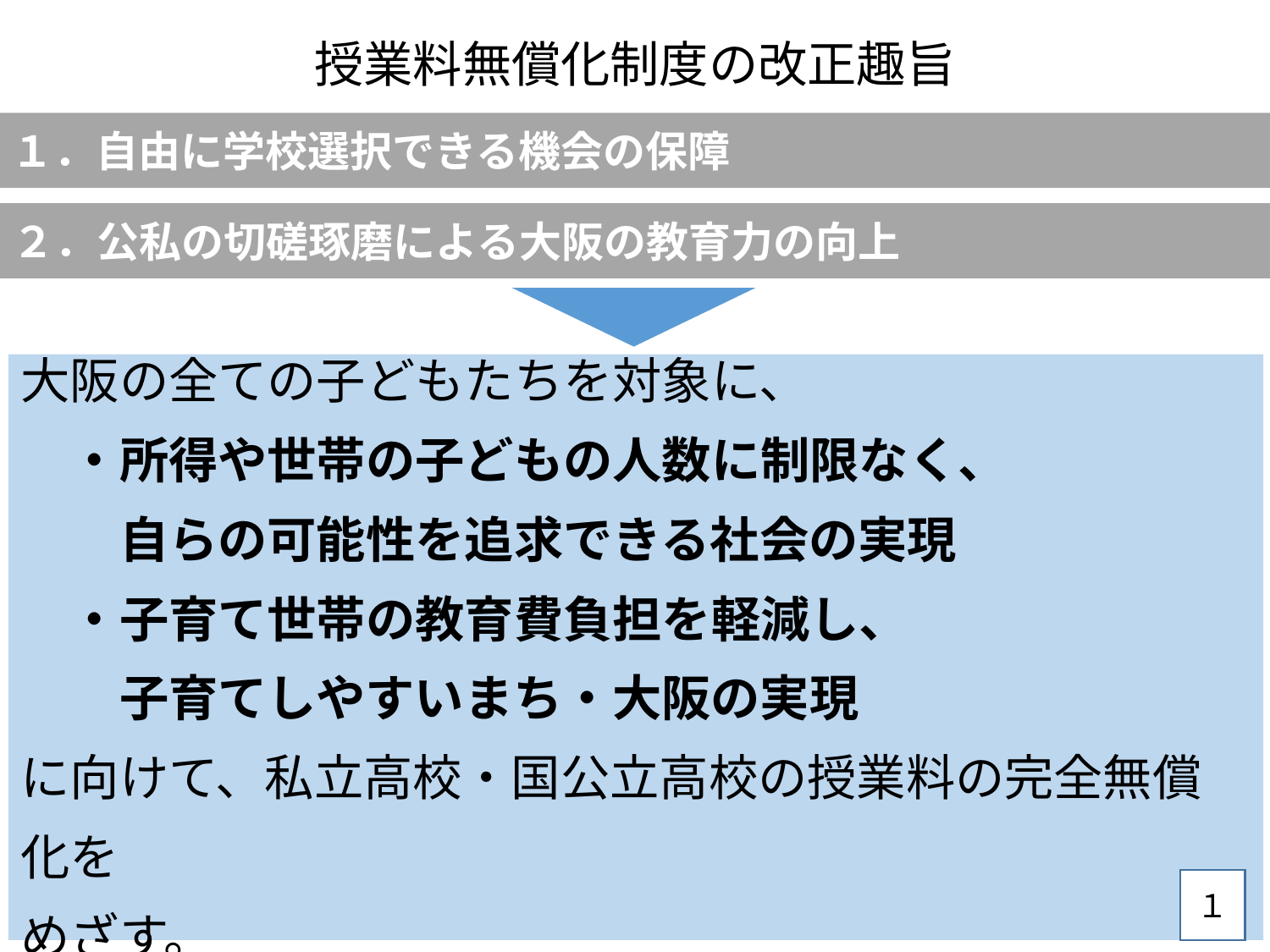

授業料無償化制度の改正趣旨

１．自由に学校選択できる機会の保障

２．公私の切磋琢磨による大阪の教育力の向上

大阪の全ての子どもたちを対象に、
　・所得や世帯の子どもの人数に制限なく、
　　自らの可能性を追求できる社会の実現
　・子育て世帯の教育費負担を軽減し、
　　子育てしやすいまち・大阪の実現
に向けて、私立高校・国公立高校の授業料の完全無償化を
めざす。
１